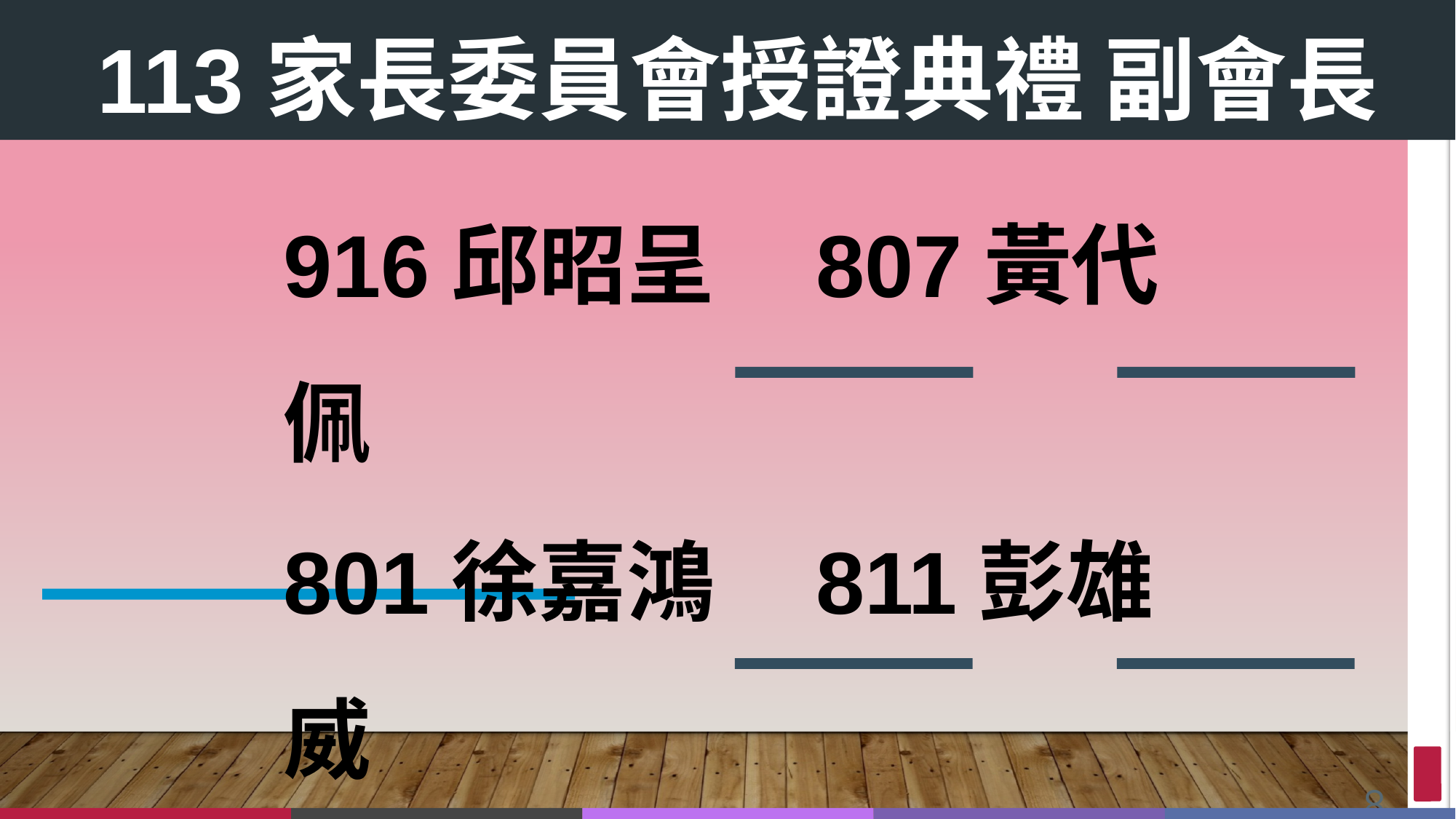

# 113家長委員會授證典禮 副會長
916邱昭呈    807黃代佩
801徐嘉鴻    811彭雄威
801朱詩婷    813廖俊智
805曾世騏    815鄭元漳

8